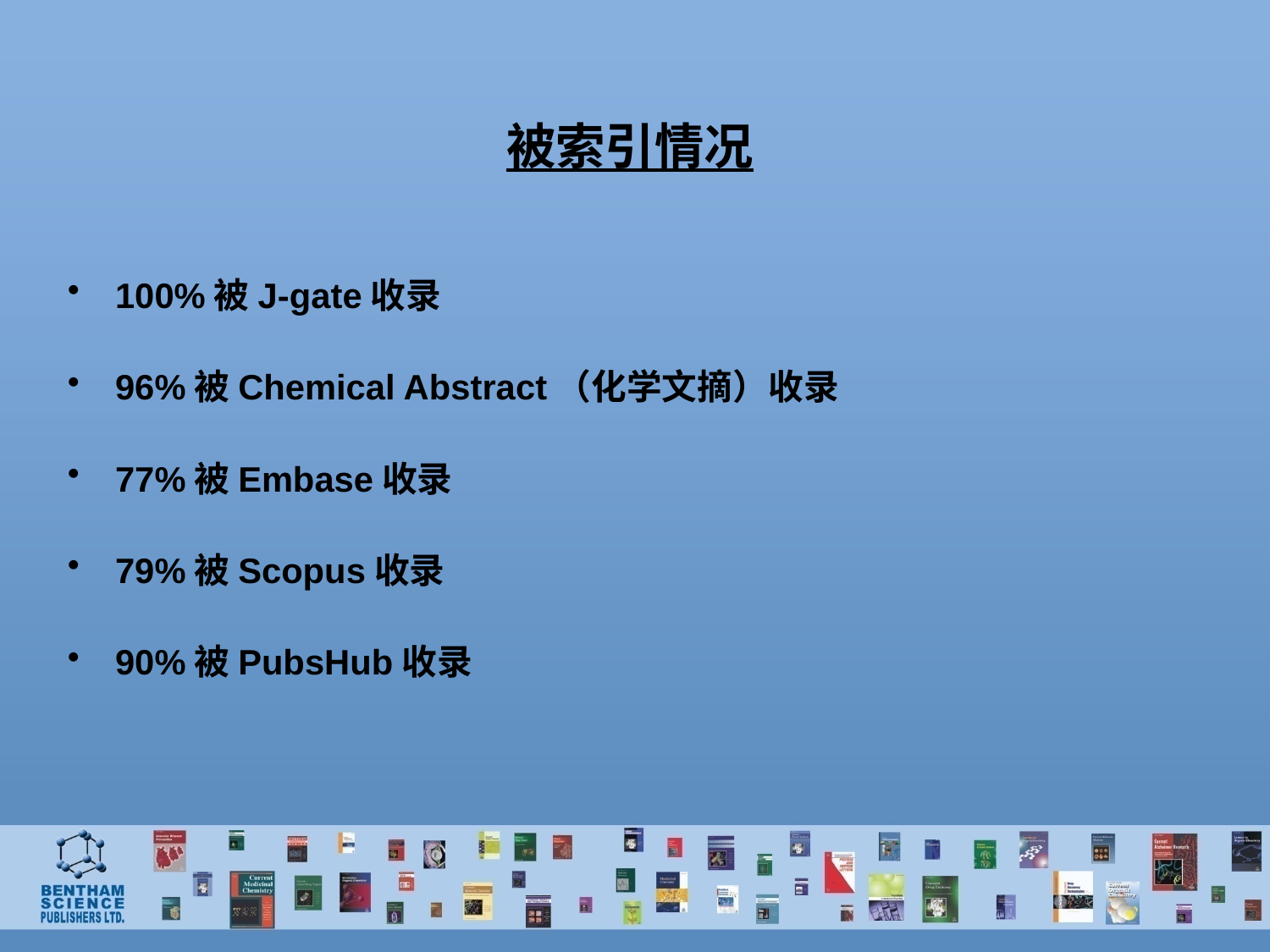

被索引情况

100%被J-gate收录
96%被Chemical Abstract（化学文摘）收录
77%被Embase收录
79%被Scopus收录
90%被PubsHub收录